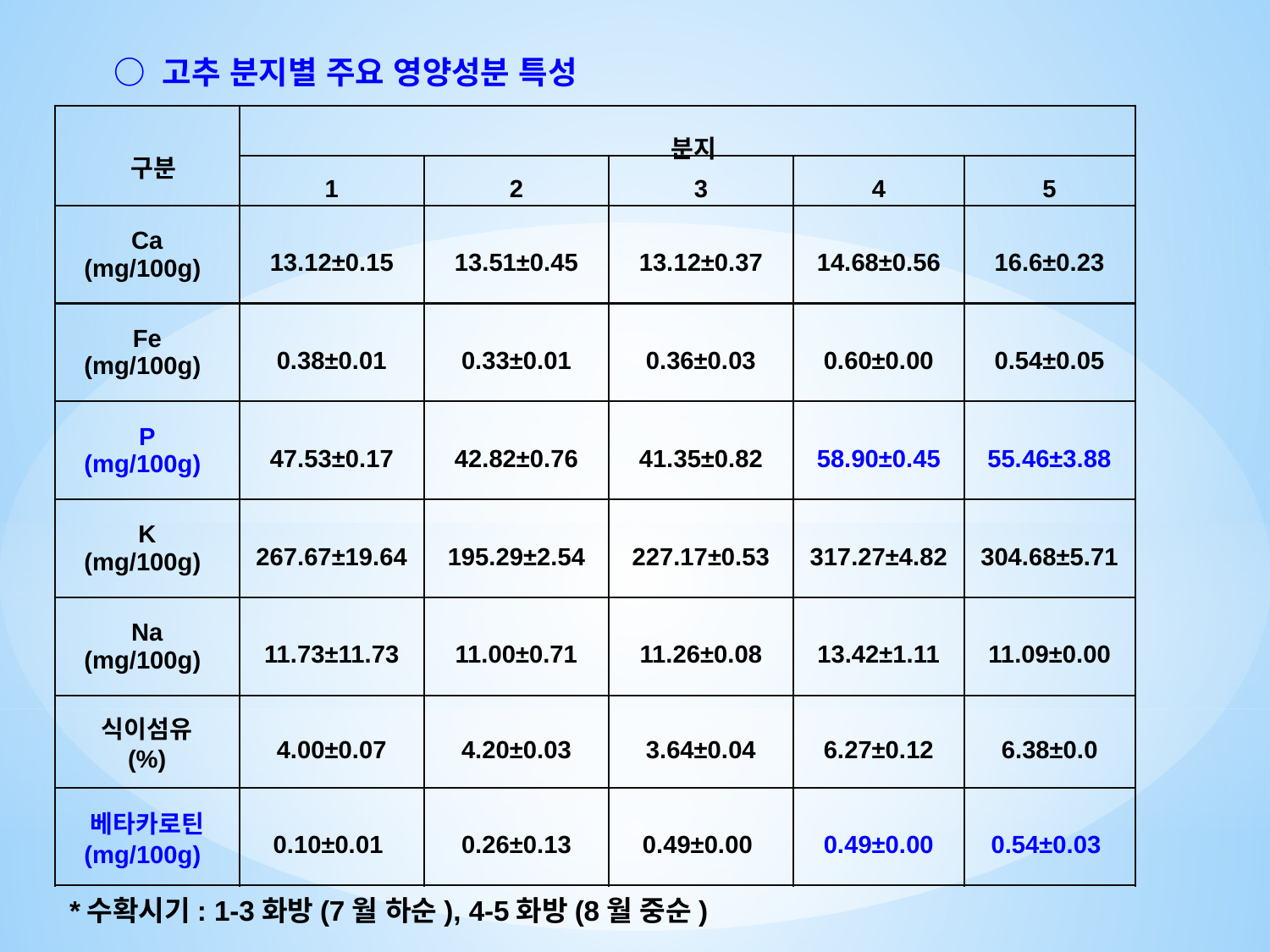

○ 고추 분지별 주요 영양성분 특성
| 구분 | 분지 |  |  |  |  |
| --- | --- | --- | --- | --- | --- |
|  | 1 | 2 | 3 | 4 | 5 |
| Ca (mg/100g) | 13.12±0.15 | 13.51±0.45 | 13.12±0.37 | 14.68±0.56 | 16.6±0.23 |
| Fe (mg/100g) | 0.38±0.01 | 0.33±0.01 | 0.36±0.03 | 0.60±0.00 | 0.54±0.05 |
| P (mg/100g) | 47.53±0.17 | 42.82±0.76 | 41.35±0.82 | 58.90±0.45 | 55.46±3.88 |
| K (mg/100g) | 267.67±19.64 | 195.29±2.54 | 227.17±0.53 | 317.27±4.82 | 304.68±5.71 |
| Na (mg/100g) | 11.73±11.73 | 11.00±0.71 | 11.26±0.08 | 13.42±1.11 | 11.09±0.00 |
| 식이섬유 (%) | 4.00±0.07 | 4.20±0.03 | 3.64±0.04 | 6.27±0.12 | 6.38±0.0 |
| 베타카로틴 (mg/100g) | 0.10±0.01 | 0.26±0.13 | 0.49±0.00 | 0.49±0.00 | 0.54±0.03 |
*수확시기: 1-3화방(7월 하순), 4-5화방(8월 중순)